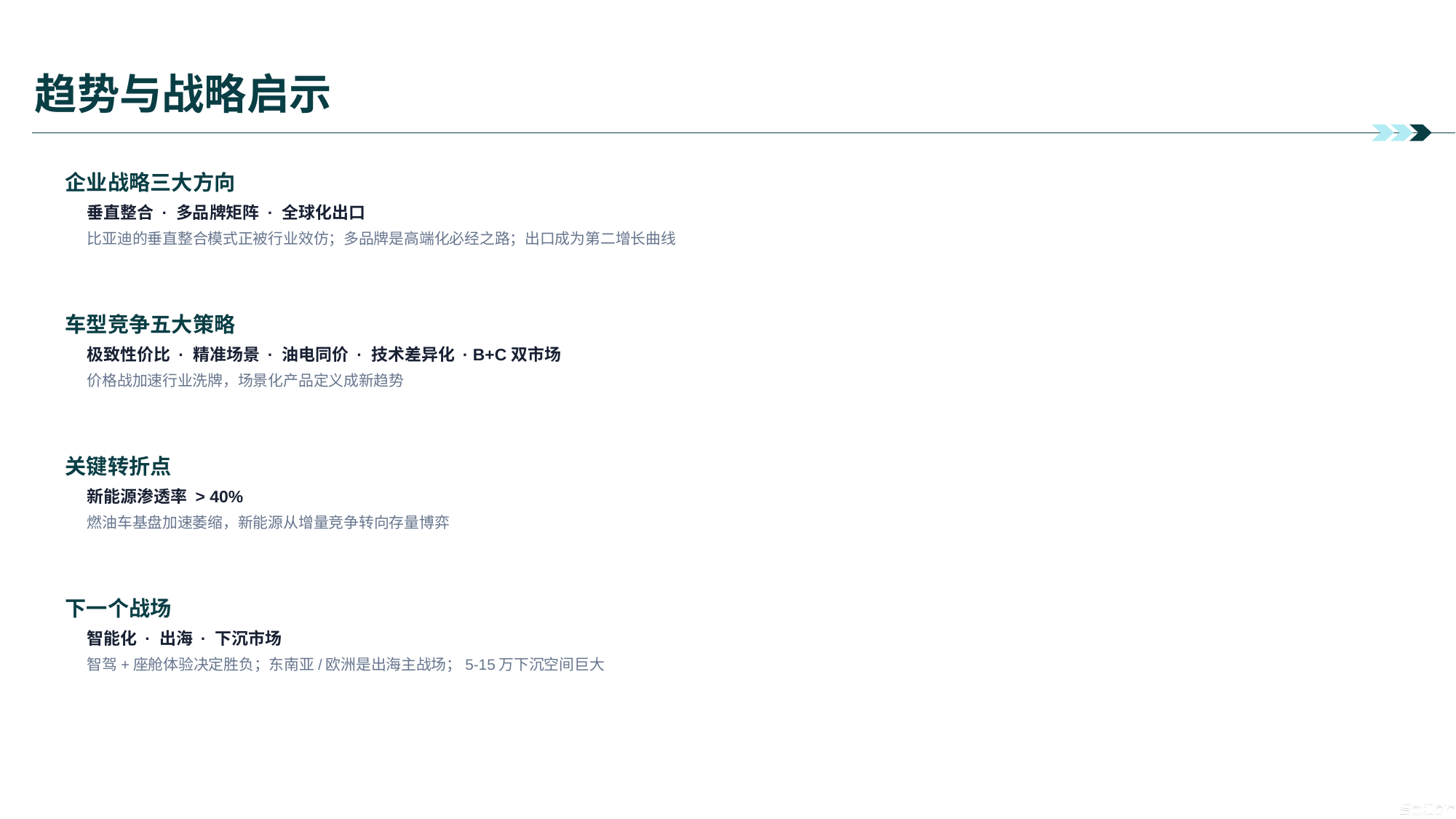

# 趋势与战略启示
企业战略三大方向
垂直整合 · 多品牌矩阵 · 全球化出口
比亚迪的垂直整合模式正被行业效仿；多品牌是高端化必经之路；出口成为第二增长曲线
车型竞争五大策略
极致性价比 · 精准场景 · 油电同价 · 技术差异化 · B+C双市场
价格战加速行业洗牌，场景化产品定义成新趋势
关键转折点
新能源渗透率 > 40%
燃油车基盘加速萎缩，新能源从增量竞争转向存量博弈
下一个战场
智能化 · 出海 · 下沉市场
智驾+座舱体验决定胜负；东南亚/欧洲是出海主战场；5-15万下沉空间巨大